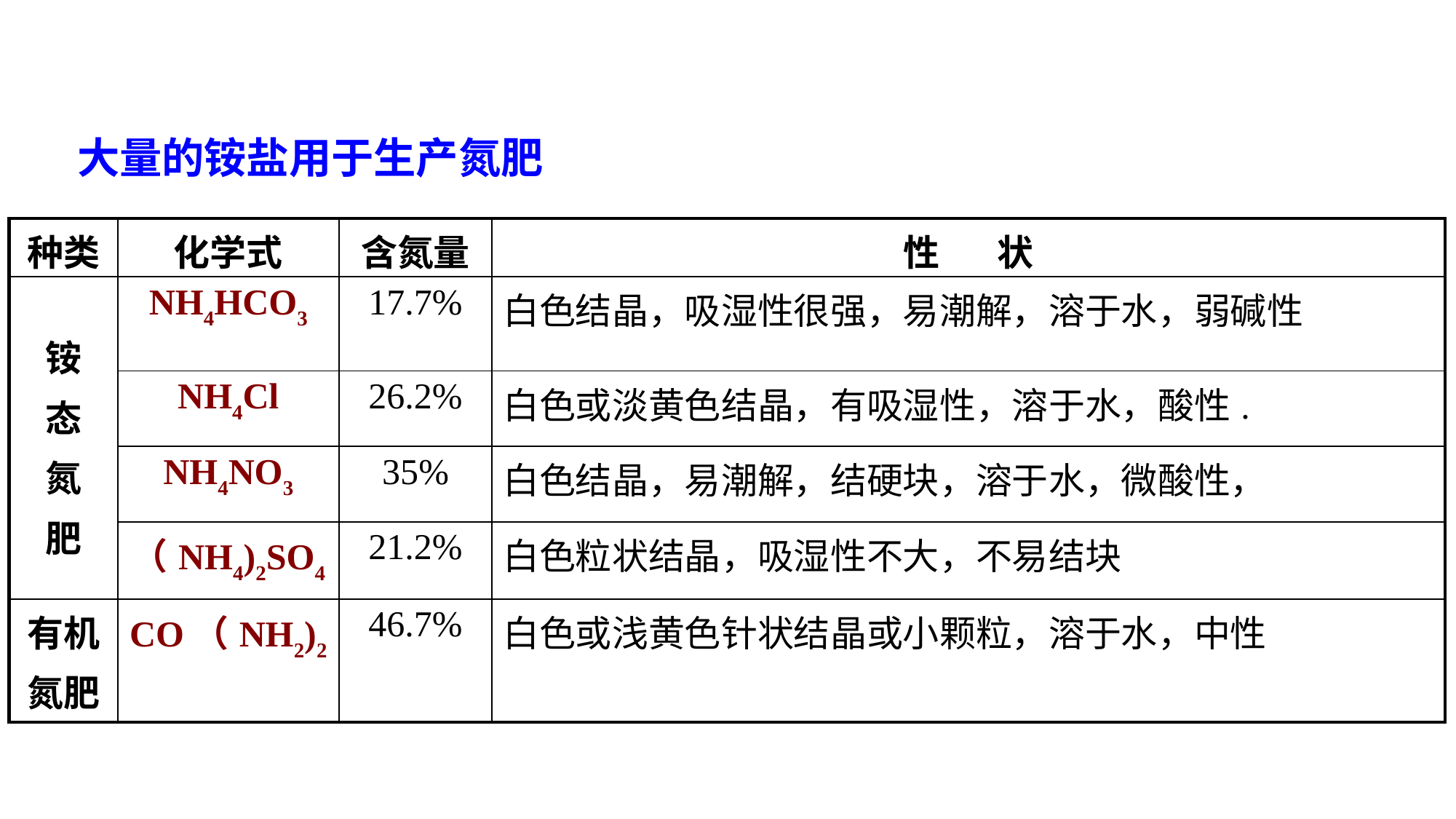

大量的铵盐用于生产氮肥
| 种类 | 化学式 | 含氮量 | 性 状 |
| --- | --- | --- | --- |
| 铵 态 氮 肥 | NH4HCO3 | 17.7% | 白色结晶，吸湿性很强，易潮解，溶于水，弱碱性 |
|  | NH4Cl | 26.2% | 白色或淡黄色结晶，有吸湿性，溶于水，酸性. |
|  | NH4NO3 | 35% | 白色结晶，易潮解，结硬块，溶于水，微酸性， |
|  | （NH4)2SO4 | 21.2% | 白色粒状结晶，吸湿性不大，不易结块 |
| 有机 氮肥 | CO（NH2)2 | 46.7% | 白色或浅黄色针状结晶或小颗粒，溶于水，中性 |